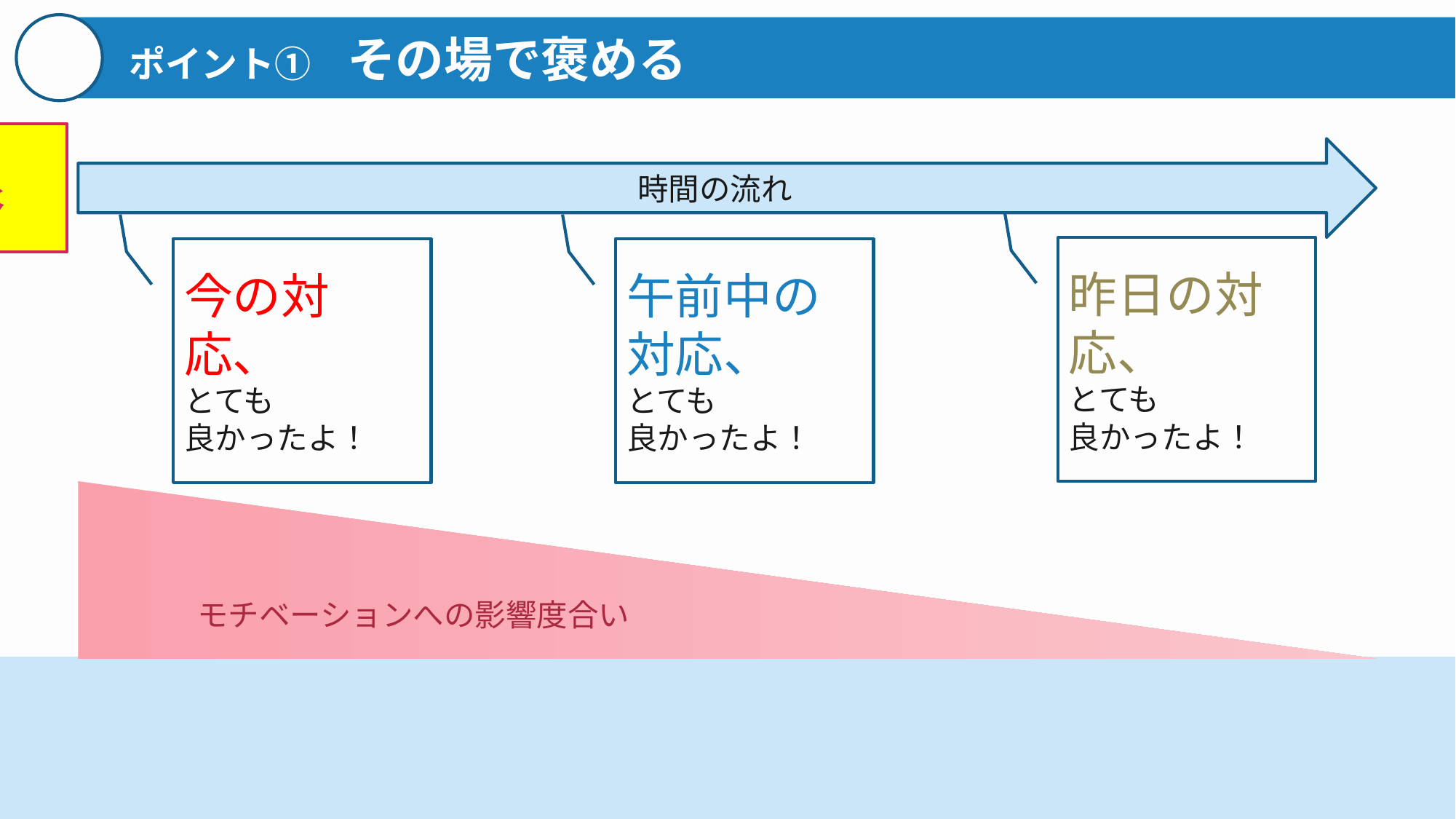

# ポイント①　その場で褒める
修正対象
時間の流れ
昨日の対応、
とても
良かったよ！
今の対応、
とても
良かったよ！
午前中の対応、
とても
良かったよ！
モチベーションへの影響度合い